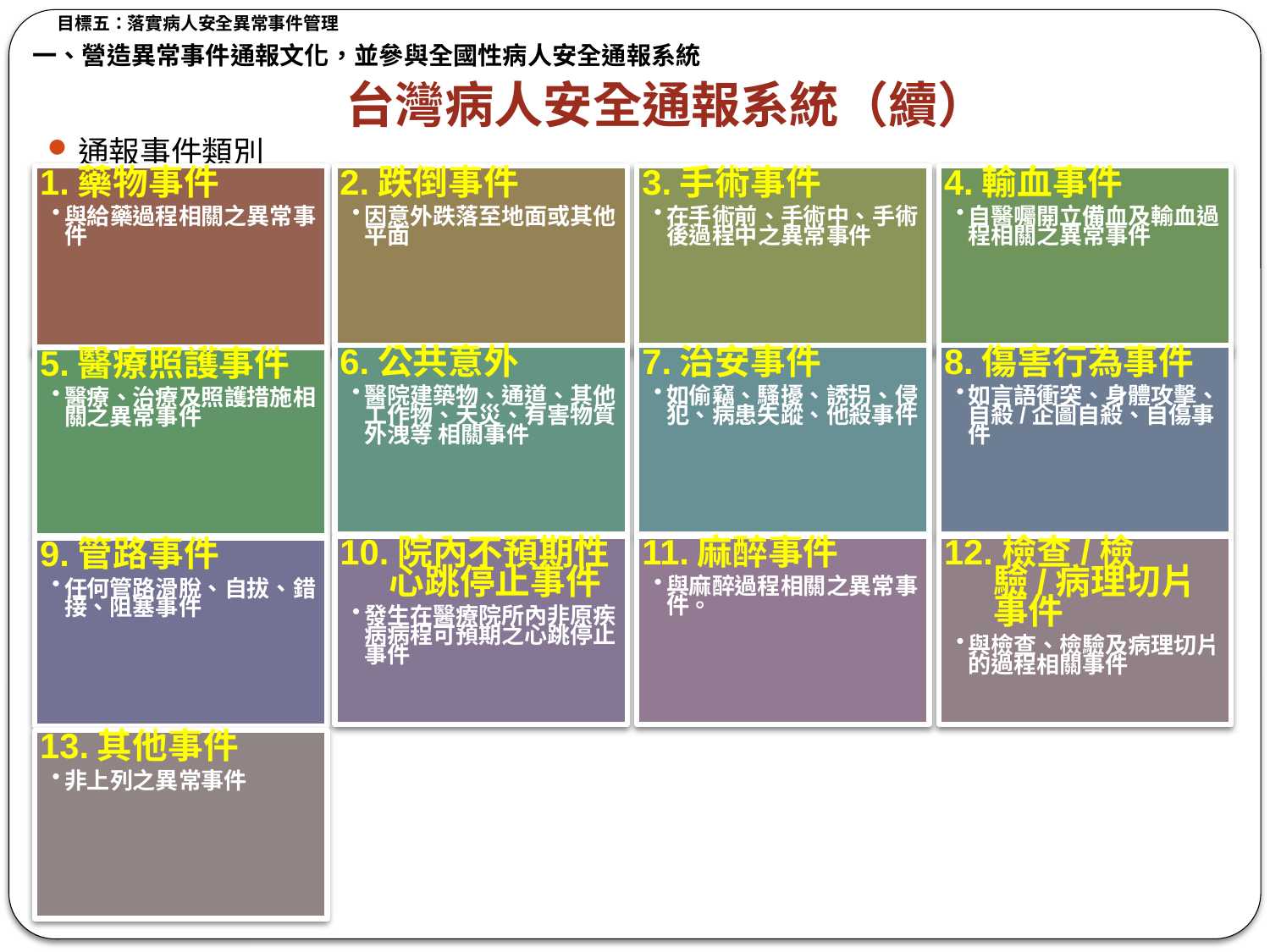

# 台灣病人安全通報系統（續）
一、營造異常事件通報文化，並參與全國性病人安全通報系統
通報事件類別
1.藥物事件
與給藥過程相關之異常事件
2.跌倒事件
因意外跌落至地面或其他平面
3.手術事件
在手術前、手術中、手術後過程中之異常事件
4.輸血事件
自醫囑開立備血及輸血過程相關之異常事件
5.醫療照護事件
醫療、治療及照護措施相關之異常事件
6.公共意外
醫院建築物、通道、其他工作物、天災、有害物質外洩等 相關事件
7.治安事件
如偷竊、騷擾、誘拐、侵犯、病患失蹤、他殺事件
8.傷害行為事件
如言語衝突、身體攻擊、自殺/企圖自殺、自傷事件
9.管路事件
任何管路滑脫、自拔、錯接、阻塞事件
10.院內不預期性心跳停止事件
發生在醫療院所內非原疾病病程可預期之心跳停止事件
11.麻醉事件
與麻醉過程相關之異常事件。
12.檢查/檢驗/病理切片事件
與檢查、檢驗及病理切片的過程相關事件
13.其他事件
非上列之異常事件